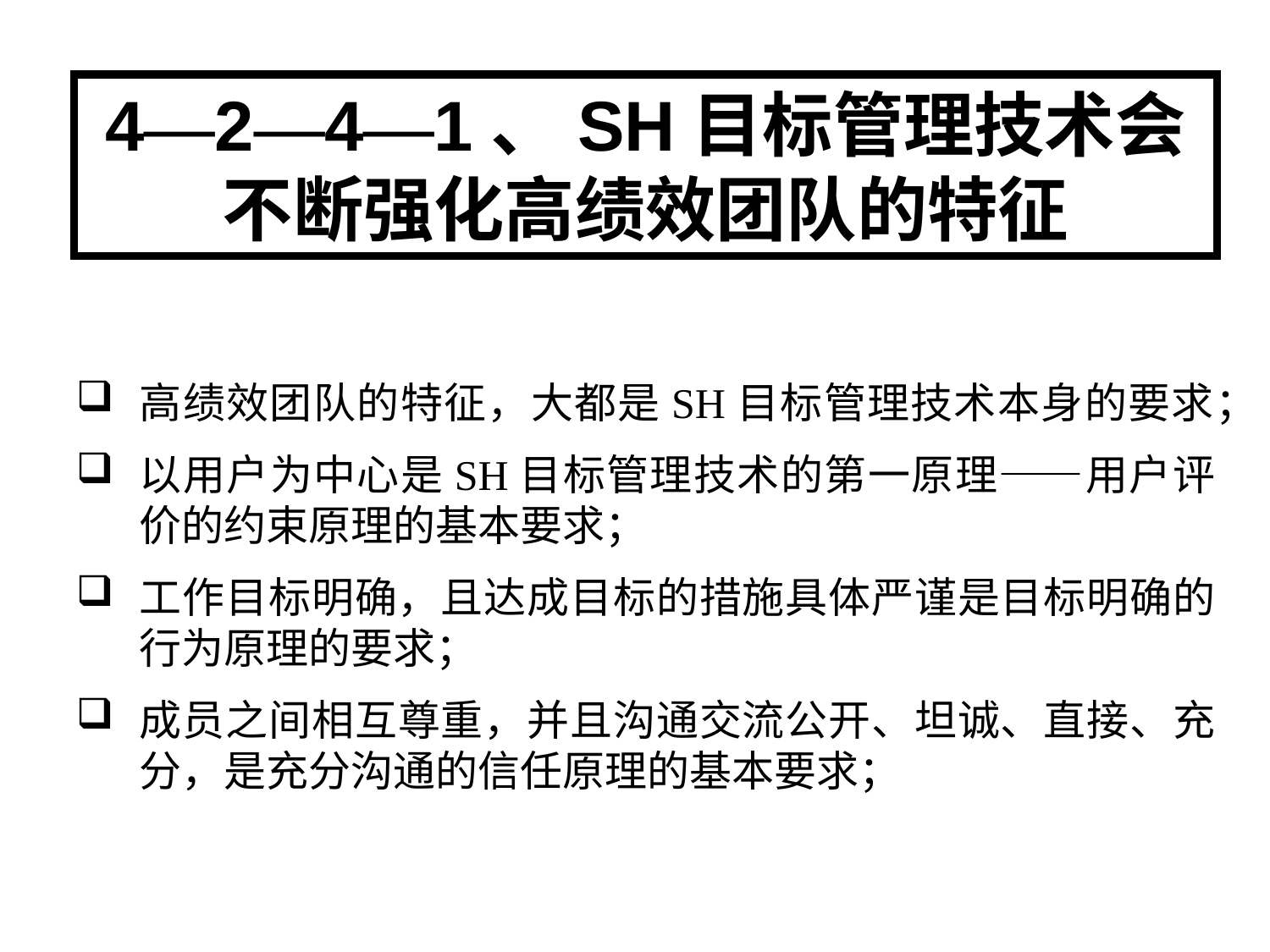

4—2—4—1、SH目标管理技术会不断强化高绩效团队的特征
高绩效团队的特征，大都是SH目标管理技术本身的要求；
以用户为中心是SH目标管理技术的第一原理——用户评价的约束原理的基本要求；
工作目标明确，且达成目标的措施具体严谨是目标明确的行为原理的要求；
成员之间相互尊重，并且沟通交流公开、坦诚、直接、充分，是充分沟通的信任原理的基本要求；